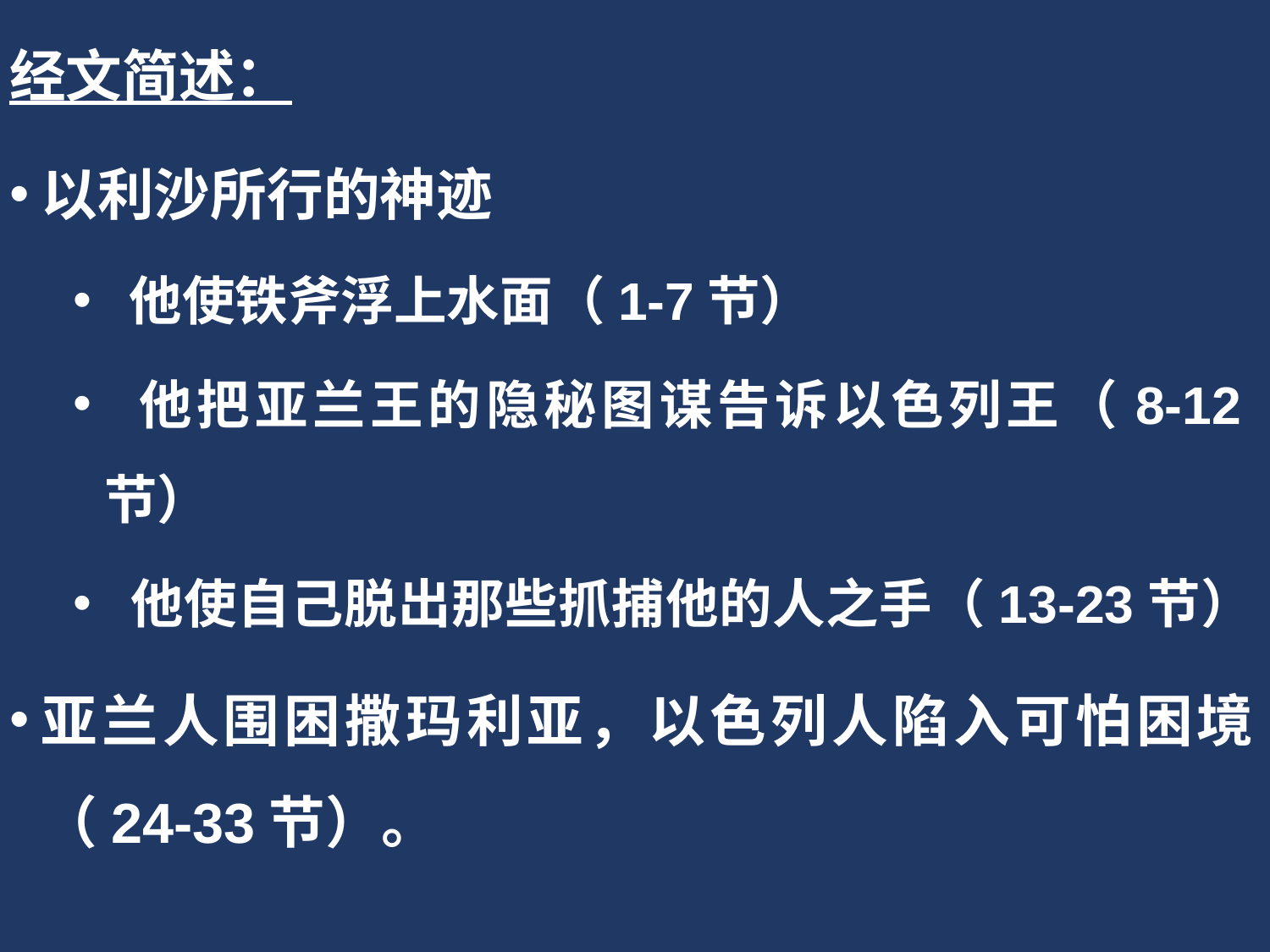

经文简述：
以利沙所行的神迹
 他使铁斧浮上水面（1-7节）
 他把亚兰王的隐秘图谋告诉以色列王（8-12节）
 他使自己脱出那些抓捕他的人之手（13-23节）
亚兰人围困撒玛利亚，以色列人陷入可怕困境（24-33节）。